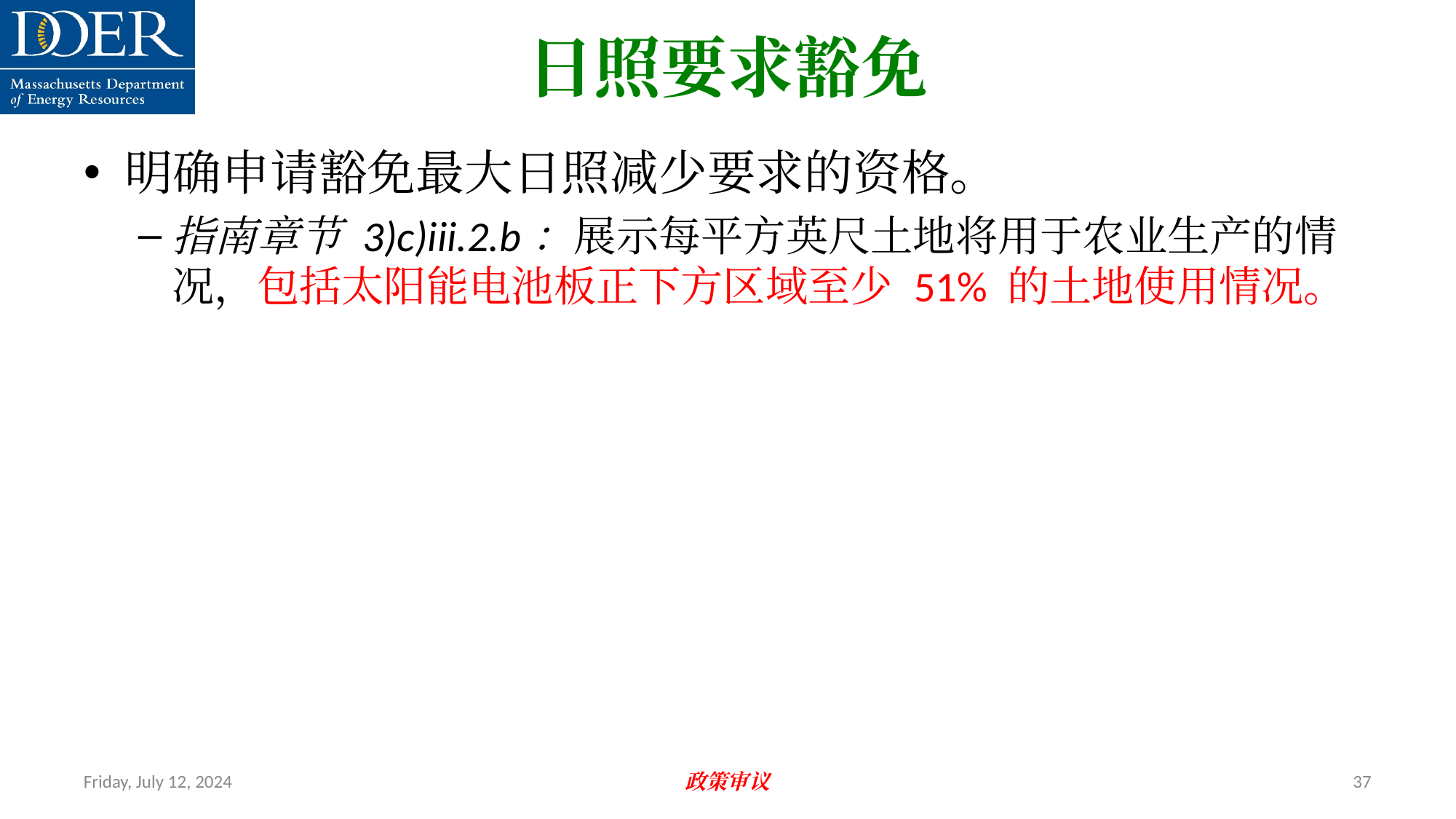

日照要求豁免
明确申请豁免最大日照减少要求的资格。
指南章节 3)c)iii.2.b：展示每平方英尺土地将用于农业生产的情况，包括太阳能电池板正下方区域至少 51% 的土地使用情况。

Friday, July 12, 2024
政策审议
37